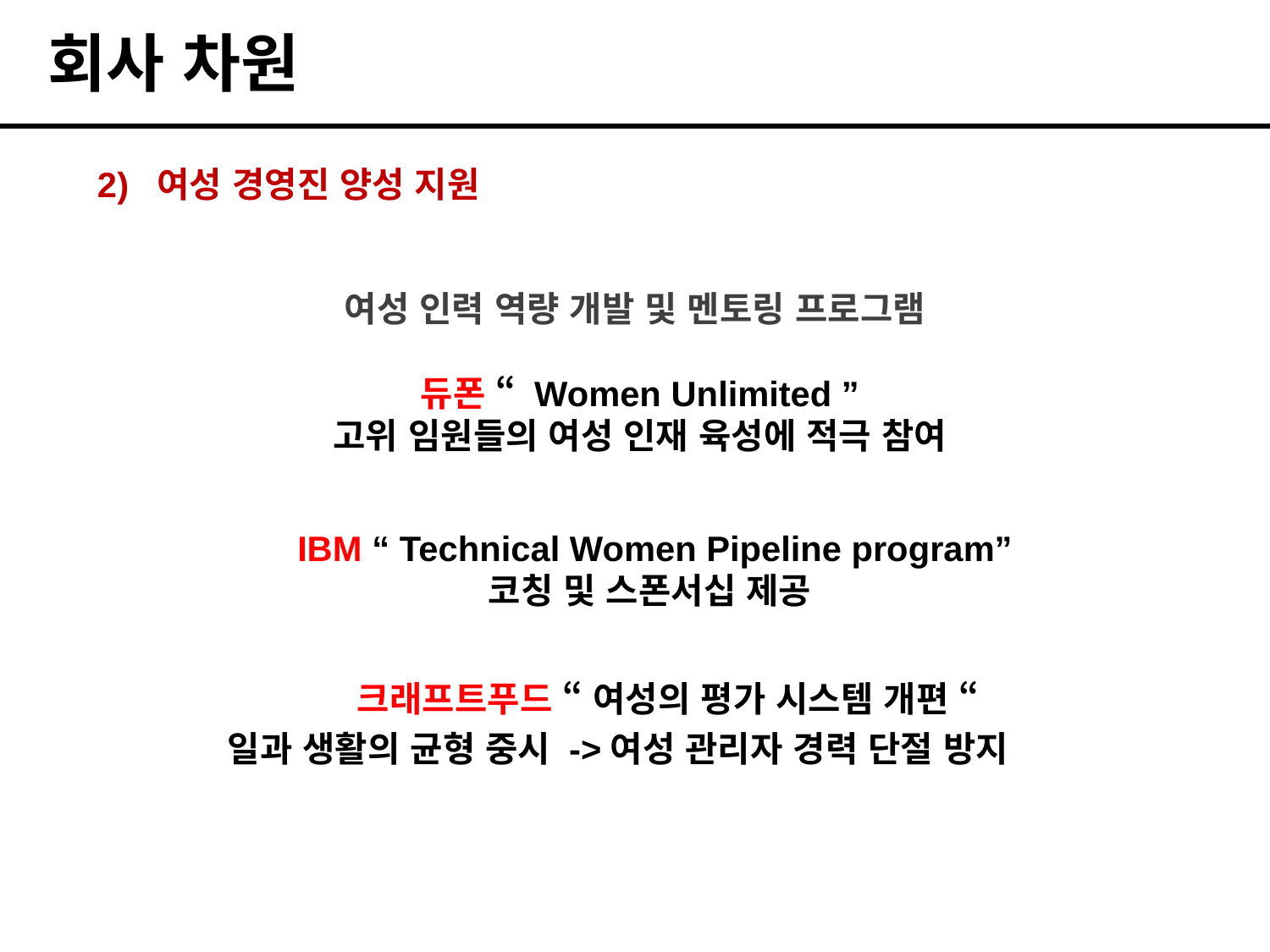

# 회사 차원
2)  여성 경영진 양성 지원
여성 인력 역량 개발 및 멘토링 프로그램

듀폰 “ Women Unlimited ”
고위 임원들의 여성 인재 육성에 적극 참여
IBM “ Technical Women Pipeline program”
코칭 및 스폰서십 제공
크래프트푸드 “ 여성의 평가 시스템 개편 “
일과 생활의 균형 중시 ->여성 관리자 경력 단절 방지